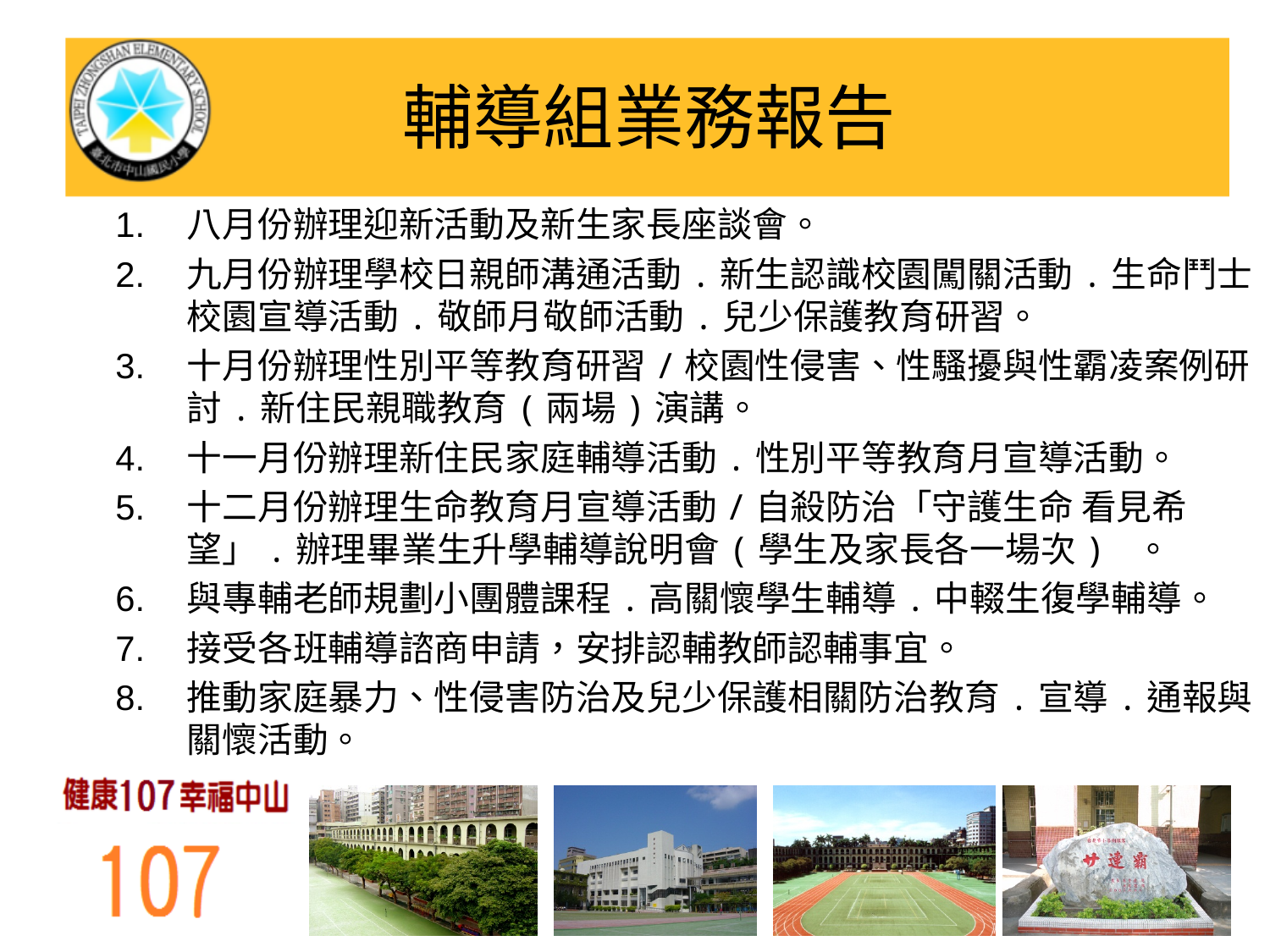

# 輔導組業務報告
八月份辦理迎新活動及新生家長座談會。
九月份辦理學校日親師溝通活動.新生認識校園闖關活動.生命鬥士校園宣導活動.敬師月敬師活動.兒少保護教育研習。
十月份辦理性別平等教育研習/校園性侵害、性騷擾與性霸凌案例研討.新住民親職教育(兩場)演講。
十一月份辦理新住民家庭輔導活動.性別平等教育月宣導活動。
十二月份辦理生命教育月宣導活動/自殺防治「守護生命 看見希望」.辦理畢業生升學輔導說明會(學生及家長各一場次) 。
與專輔老師規劃小團體課程.高關懷學生輔導.中輟生復學輔導。
接受各班輔導諮商申請，安排認輔教師認輔事宜。
推動家庭暴力、性侵害防治及兒少保護相關防治教育.宣導.通報與關懷活動。